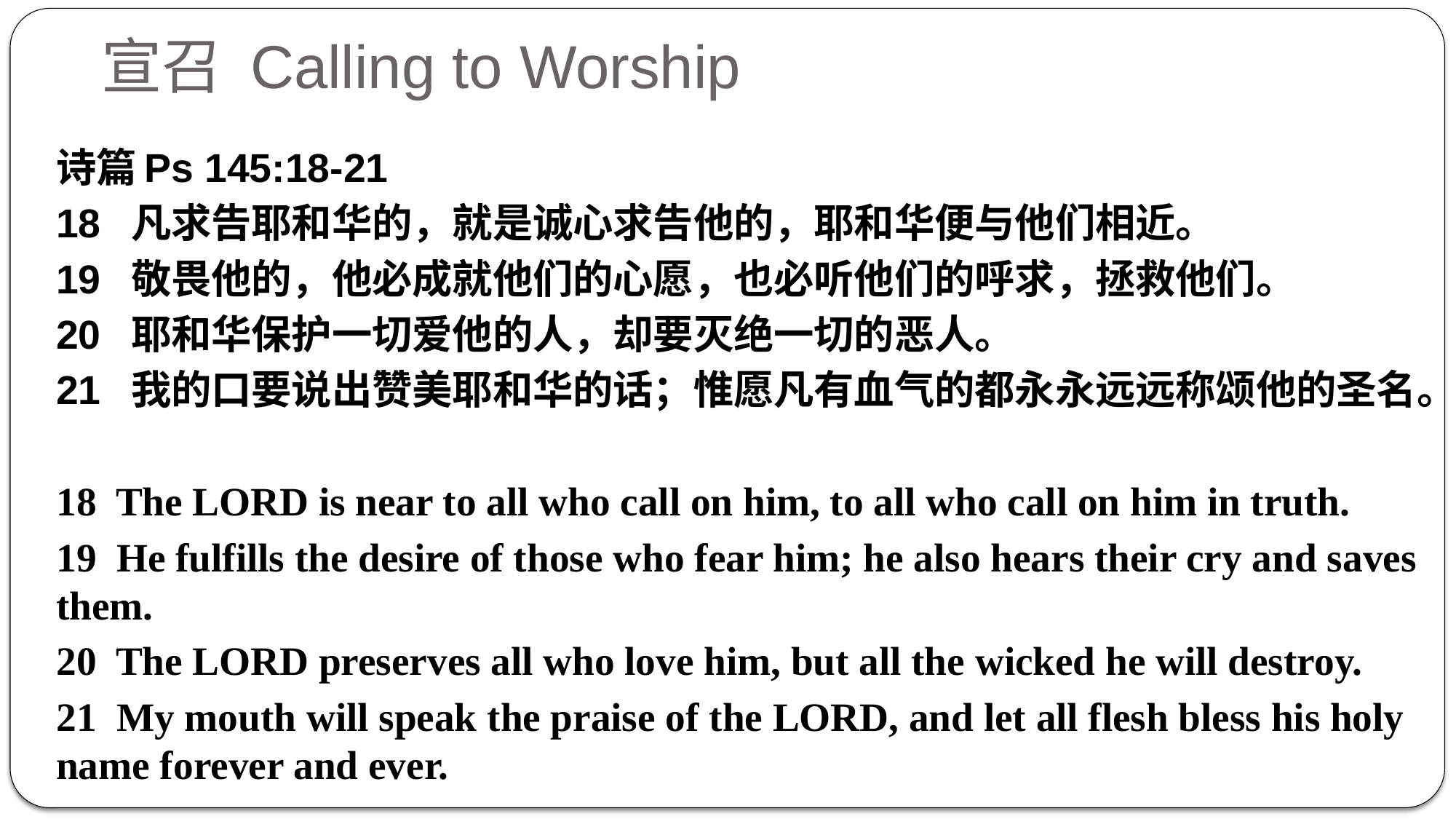

# 宣召 Calling to Worship
诗篇Ps 145:18-21
18  凡求告耶和华的，就是诚心求告他的，耶和华便与他们相近。
19  敬畏他的，他必成就他们的心愿，也必听他们的呼求，拯救他们。
20  耶和华保护一切爱他的人，却要灭绝一切的恶人。
21  我的口要说出赞美耶和华的话；惟愿凡有血气的都永永远远称颂他的圣名。

18  The LORD is near to all who call on him, to all who call on him in truth.
19  He fulfills the desire of those who fear him; he also hears their cry and saves them.
20  The LORD preserves all who love him, but all the wicked he will destroy.
21  My mouth will speak the praise of the LORD, and let all flesh bless his holy name forever and ever.